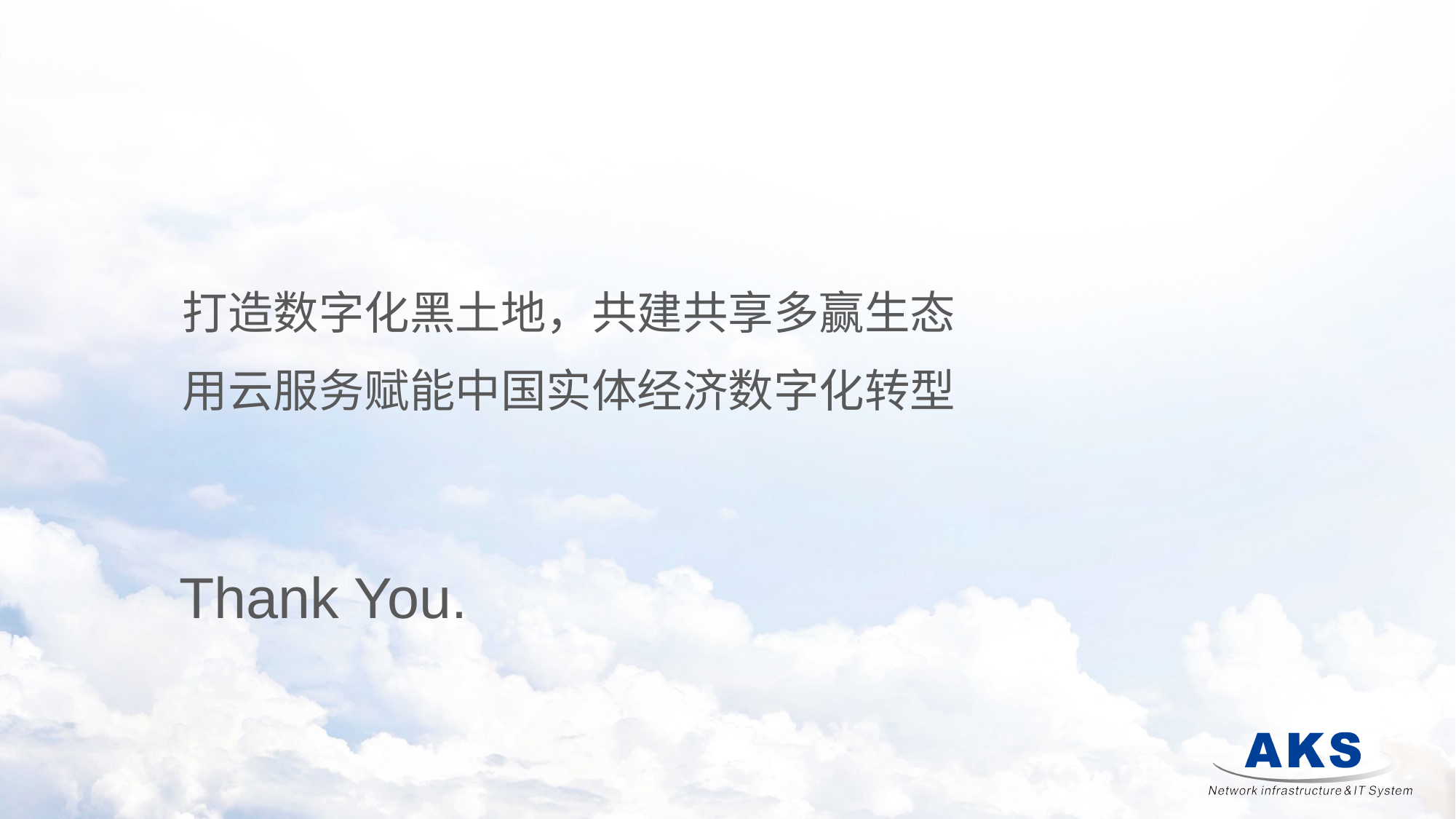

打造数字化黑土地，共建共享多赢生态
用云服务赋能中国实体经济数字化转型
Thank You.